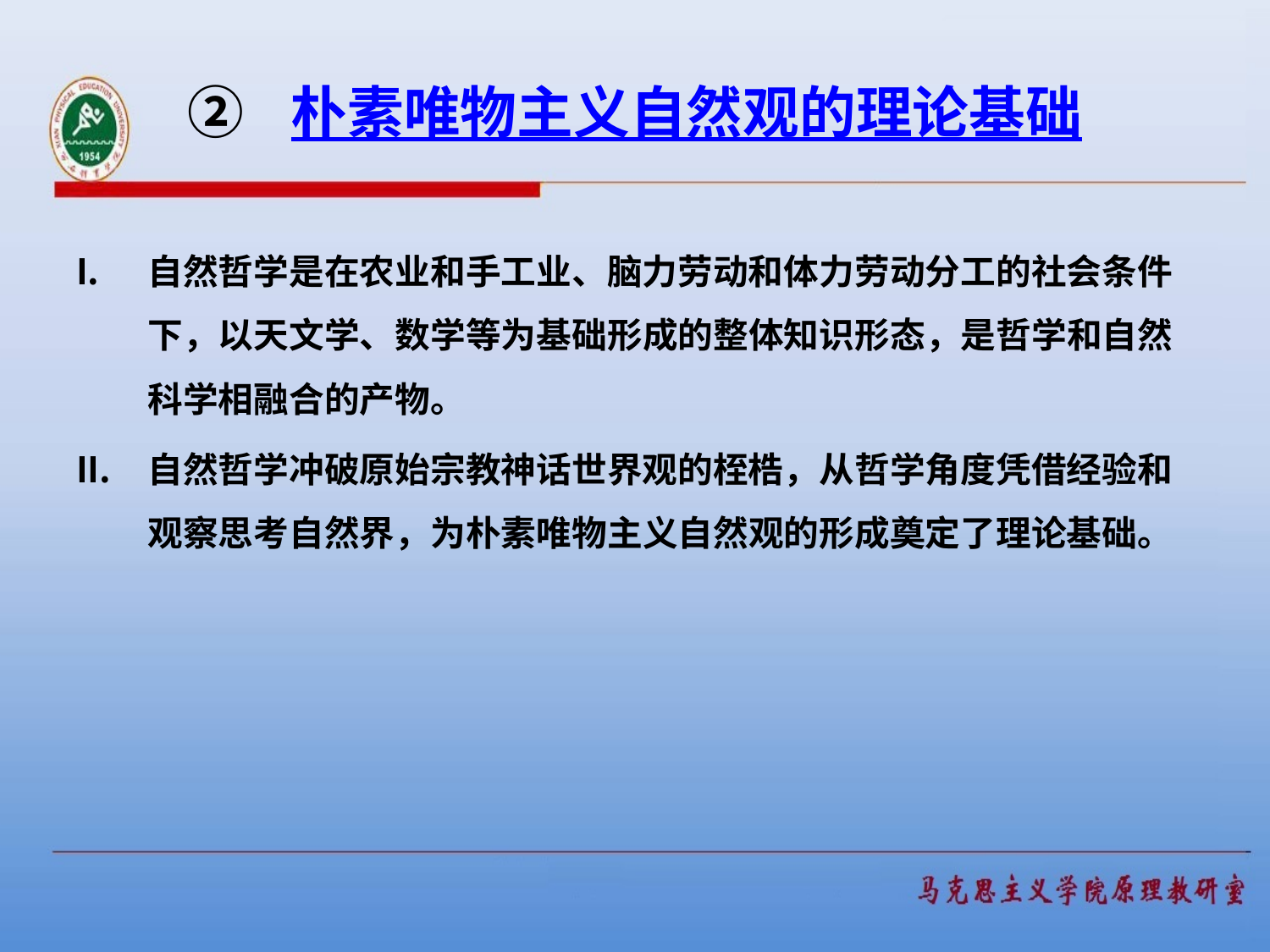

# 朴素唯物主义自然观的理论基础
自然哲学是在农业和手工业、脑力劳动和体力劳动分工的社会条件下，以天文学、数学等为基础形成的整体知识形态，是哲学和自然科学相融合的产物。
自然哲学冲破原始宗教神话世界观的桎梏，从哲学角度凭借经验和观察思考自然界，为朴素唯物主义自然观的形成奠定了理论基础。